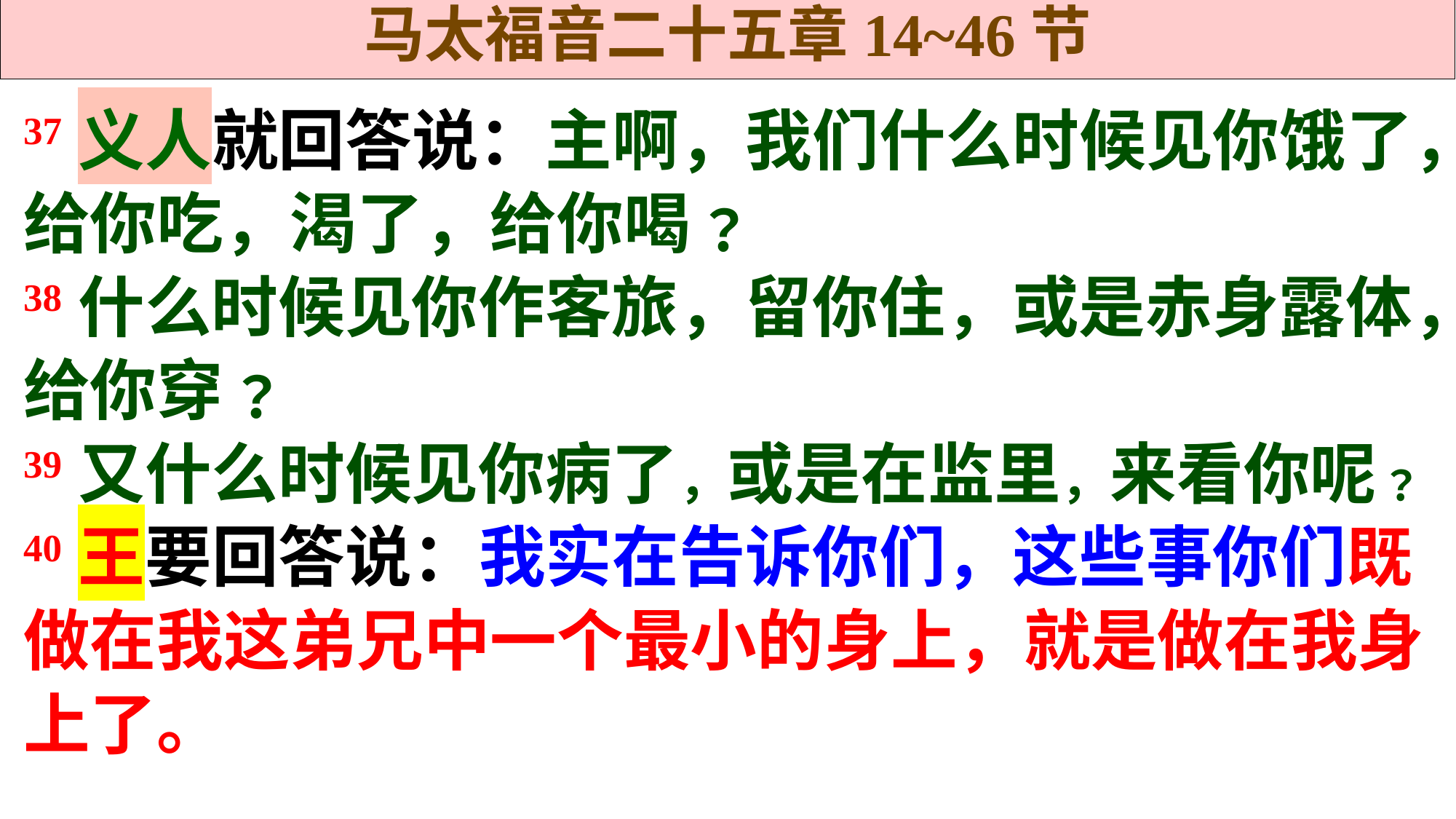

马太福音二十五章14~46节
37义人就回答说：主啊，我们什么时候见你饿了，给你吃，渴了，给你喝﹖
38什么时候见你作客旅，留你住，或是赤身露体，给你穿﹖
39又什么时候见你病了，或是在监里，来看你呢﹖
40王要回答说：我实在告诉你们，这些事你们既做在我这弟兄中一个最小的身上，就是做在我身上了。